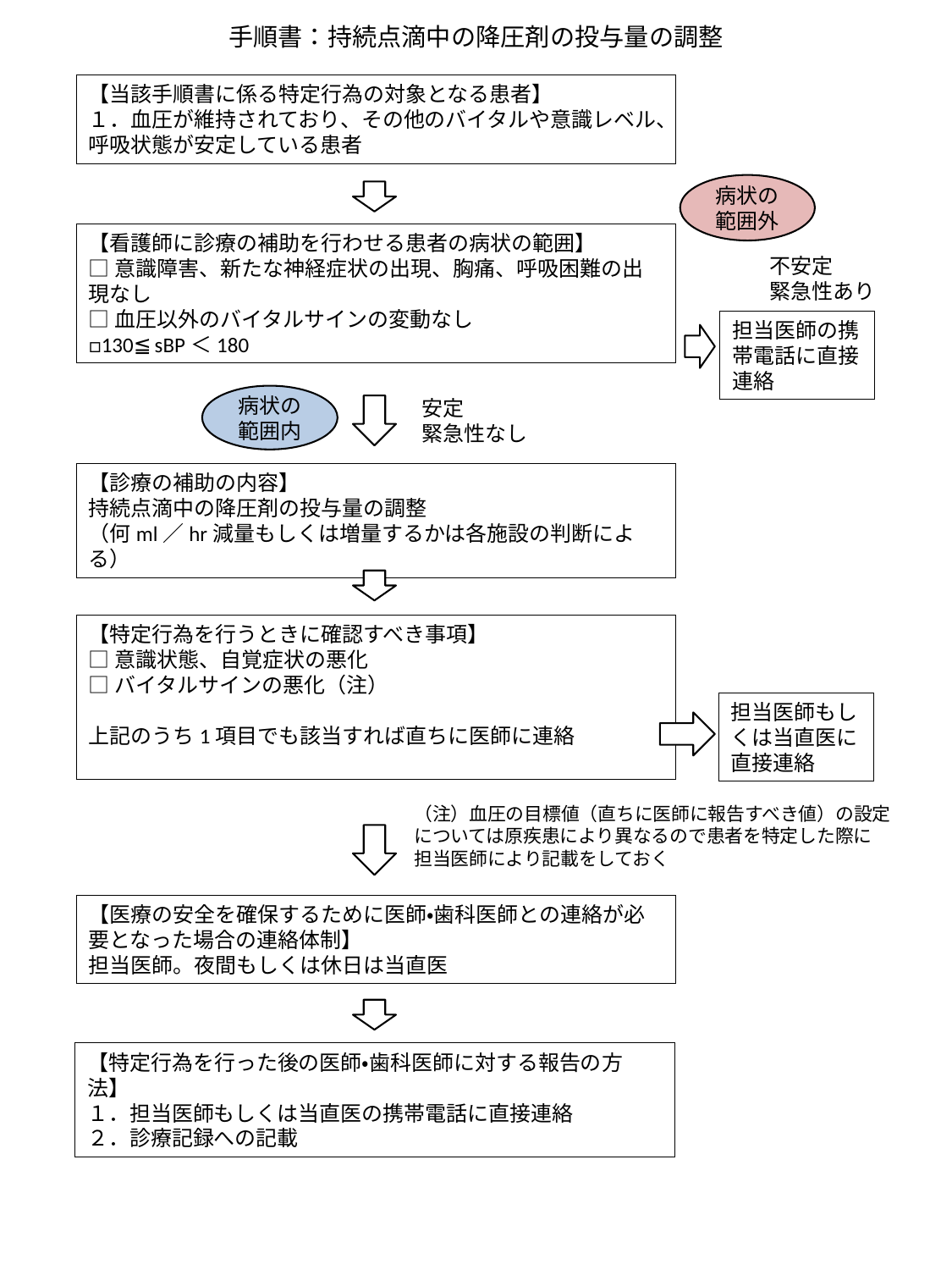

手順書：持続点滴中の降圧剤の投与量の調整
【当該手順書に係る特定行為の対象となる患者】
１．血圧が維持されており、その他のバイタルや意識レベル、
呼吸状態が安定している患者
病状の
範囲外

【看護師に診療の補助を行わせる患者の病状の範囲】
□意識障害、新たな神経症状の出現、胸痛、呼吸困難の出現なし
□血圧以外のバイタルサインの変動なし
□130≦sBP＜180
不安定
緊急性あり
担当医師の携帯電話に直接連絡

病状の
範囲内
安定
緊急性なし

【診療の補助の内容】
持続点滴中の降圧剤の投与量の調整
（何ml／hr減量もしくは増量するかは各施設の判断による）

【特定行為を行うときに確認すべき事項】
□意識状態、自覚症状の悪化
□バイタルサインの悪化（注）

上記のうち1項目でも該当すれば直ちに医師に連絡

担当医師もしくは当直医に直接連絡

（注）血圧の目標値（直ちに医師に報告すべき値）の設定
については原疾患により異なるので患者を特定した際に
担当医師により記載をしておく

【医療の安全を確保するために医師・歯科医師との連絡が必要となった場合の連絡体制】
担当医師。夜間もしくは休日は当直医

【特定行為を行った後の医師・歯科医師に対する報告の方法】
１．担当医師もしくは当直医の携帯電話に直接連絡
２．診療記録への記載